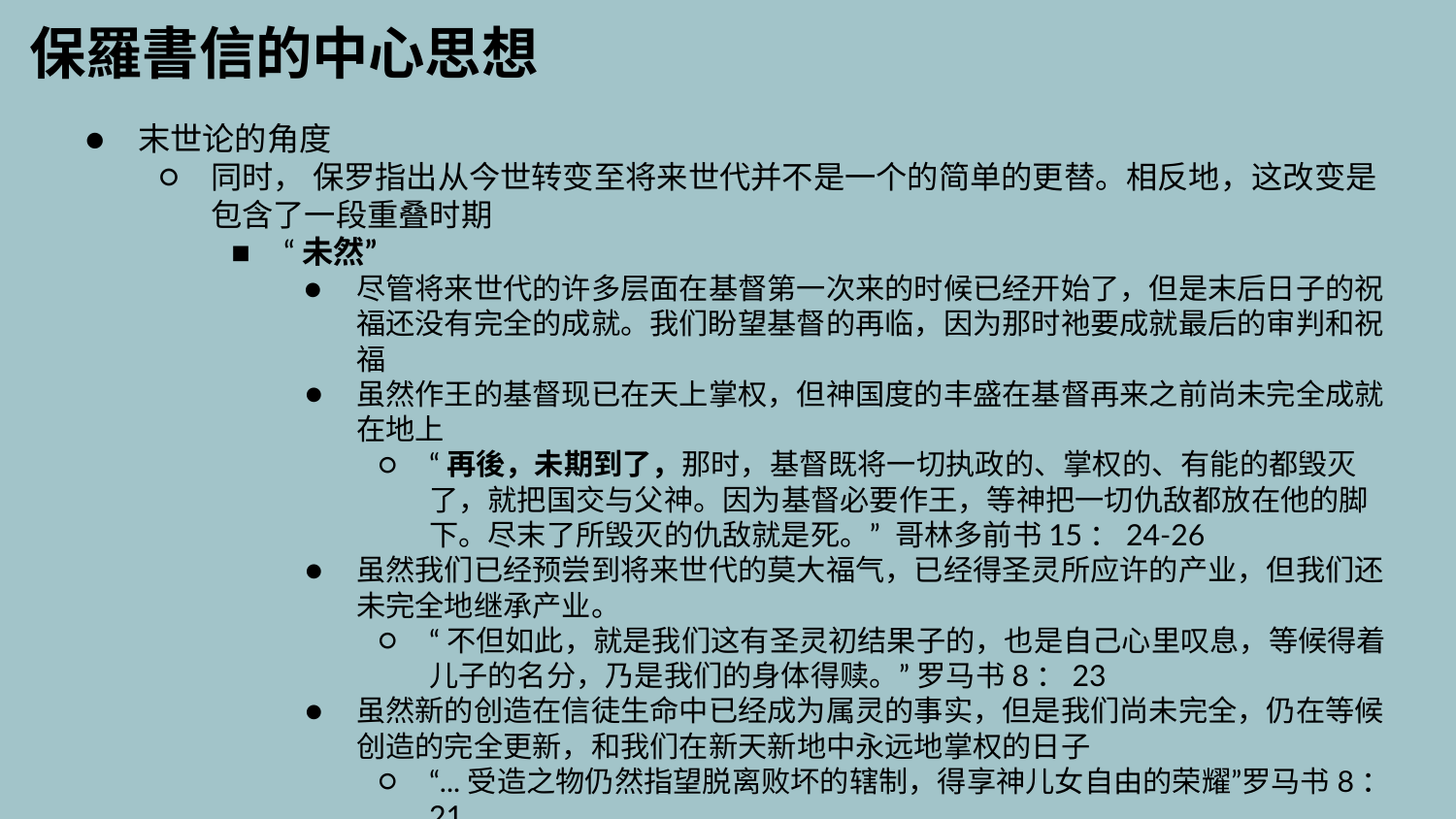

保羅書信的中心思想

末世论的角度
同时， 保罗指出从今世转变至将来世代并不是一个的简单的更替。相反地，这改变是包含了一段重叠时期
“未然”
尽管将来世代的许多层面在基督第一次来的时候已经开始了，但是末后日子的祝福还没有完全的成就。我们盼望基督的再临，因为那时祂要成就最后的审判和祝福​​
虽然作王的基督现已在天上掌权，但神国度的丰盛在基督再来之前尚未完全成就在地上
“再後，未期到了，那时，基督既将一切执政的、掌权的、有能的都毁灭了，就把国交与父神。因为基督必要作王，等神把一切仇敌都放在他的脚下。尽末了所毁灭的仇敌就是死。”  哥林多前书15：24-26
虽然我们已经预尝到将来世代的莫大福气，已经得圣灵所应许的产业，但我们还未完全地继承产业。
“不但如此，就是我们这有圣灵初结果子的，也是自己心里叹息，等候得着儿子的名分，乃是我们的身体得赎。” 罗马书8：23
虽然新的创造在信徒生命中已经成为属灵的事实，但是我们尚未完全，仍在等候创造的完全更新，和我们在新天新地中永远地掌权的日子
“...受造之物仍然指望脱离败坏的辖制，得享神儿女自由的荣耀”罗马书8：21